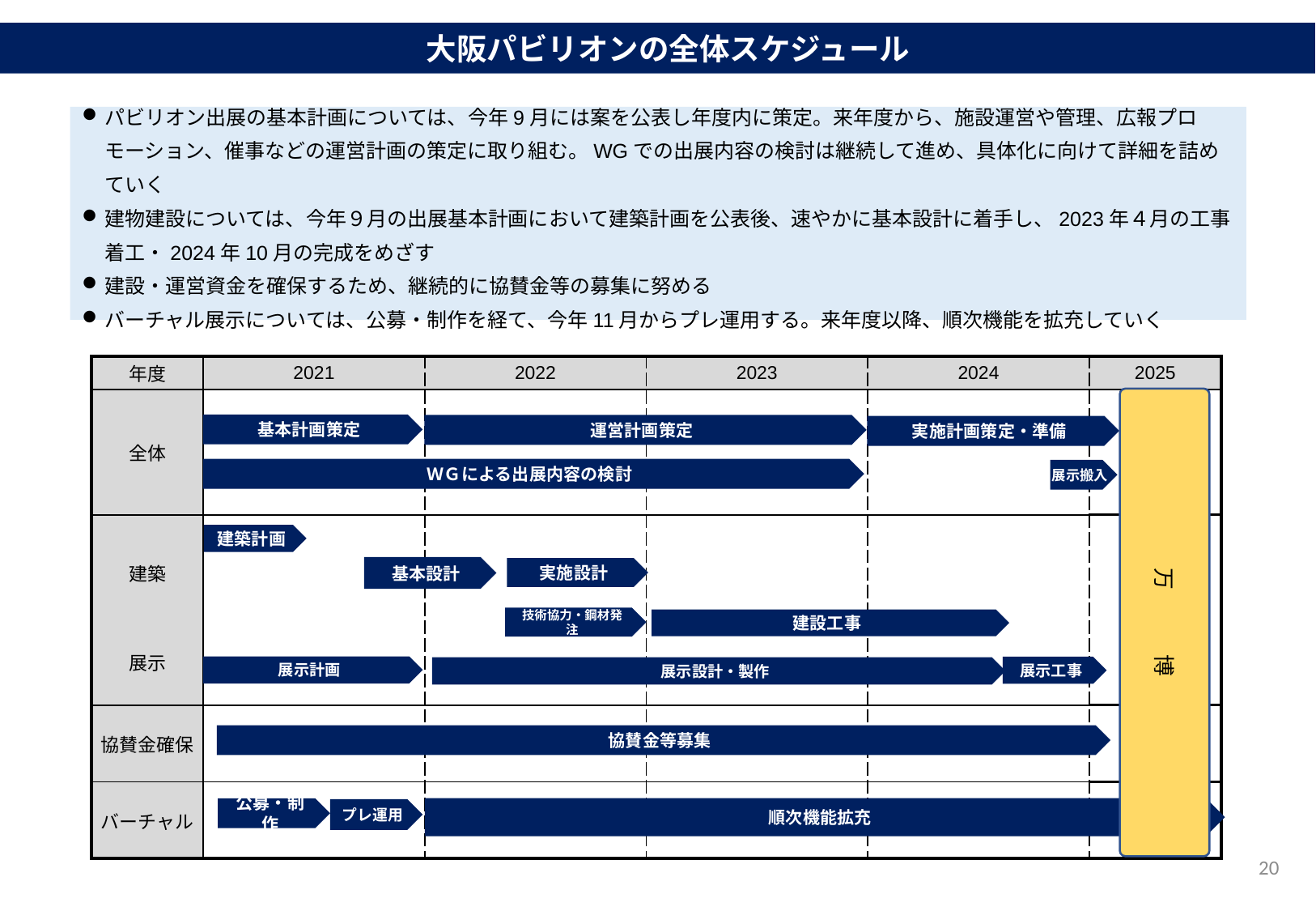

大阪パビリオンの全体スケジュール
パビリオン出展の基本計画については、今年9月には案を公表し年度内に策定。来年度から、施設運営や管理、広報プロモーション、催事などの運営計画の策定に取り組む。WGでの出展内容の検討は継続して進め、具体化に向けて詳細を詰めていく
建物建設については、今年９月の出展基本計画において建築計画を公表後、速やかに基本設計に着手し、2023年４月の工事着工・2024年10月の完成をめざす
建設・運営資金を確保するため、継続的に協賛金等の募集に努める
バーチャル展示については、公募・制作を経て、今年11月からプレ運用する。来年度以降、順次機能を拡充していく
| 年度 | 2021 | 2022 | 2023 | 2024 | 2025 |
| --- | --- | --- | --- | --- | --- |
| 全体 |  |  |  |  |  |
| 建築 展示 |  |  |  |  |  |
| 協賛金確保 |  |  |  |  |  |
| バーチャル |  |  |  |  |  |
万　　　博
基本計画策定
運営計画策定
実施計画策定・準備
ＷＧによる出展内容の検討
展示搬入
建築計画
基本設計
実施設計
技術協力・鋼材発注
建設工事
展示計画
展示工事
展示設計・製作
協賛金等募集
順次機能拡充
公募・制作
プレ運用
20